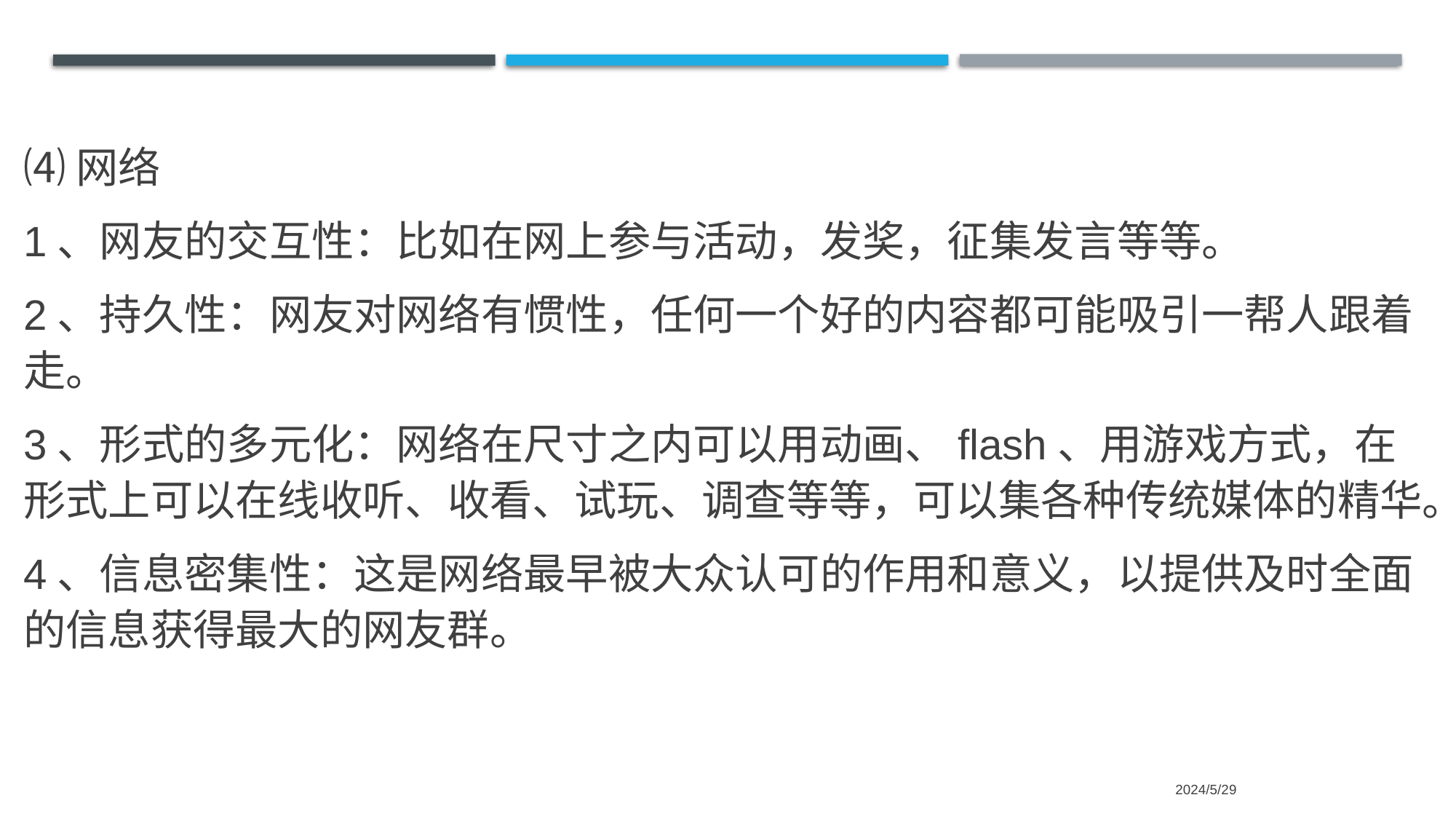

⑷网络
1、网友的交互性：比如在网上参与活动，发奖，征集发言等等。
2、持久性：网友对网络有惯性，任何一个好的内容都可能吸引一帮人跟着走。
3、形式的多元化：网络在尺寸之内可以用动画、flash、用游戏方式，在形式上可以在线收听、收看、试玩、调查等等，可以集各种传统媒体的精华。
4、信息密集性：这是网络最早被大众认可的作用和意义，以提供及时全面的信息获得最大的网友群。

2024/5/29